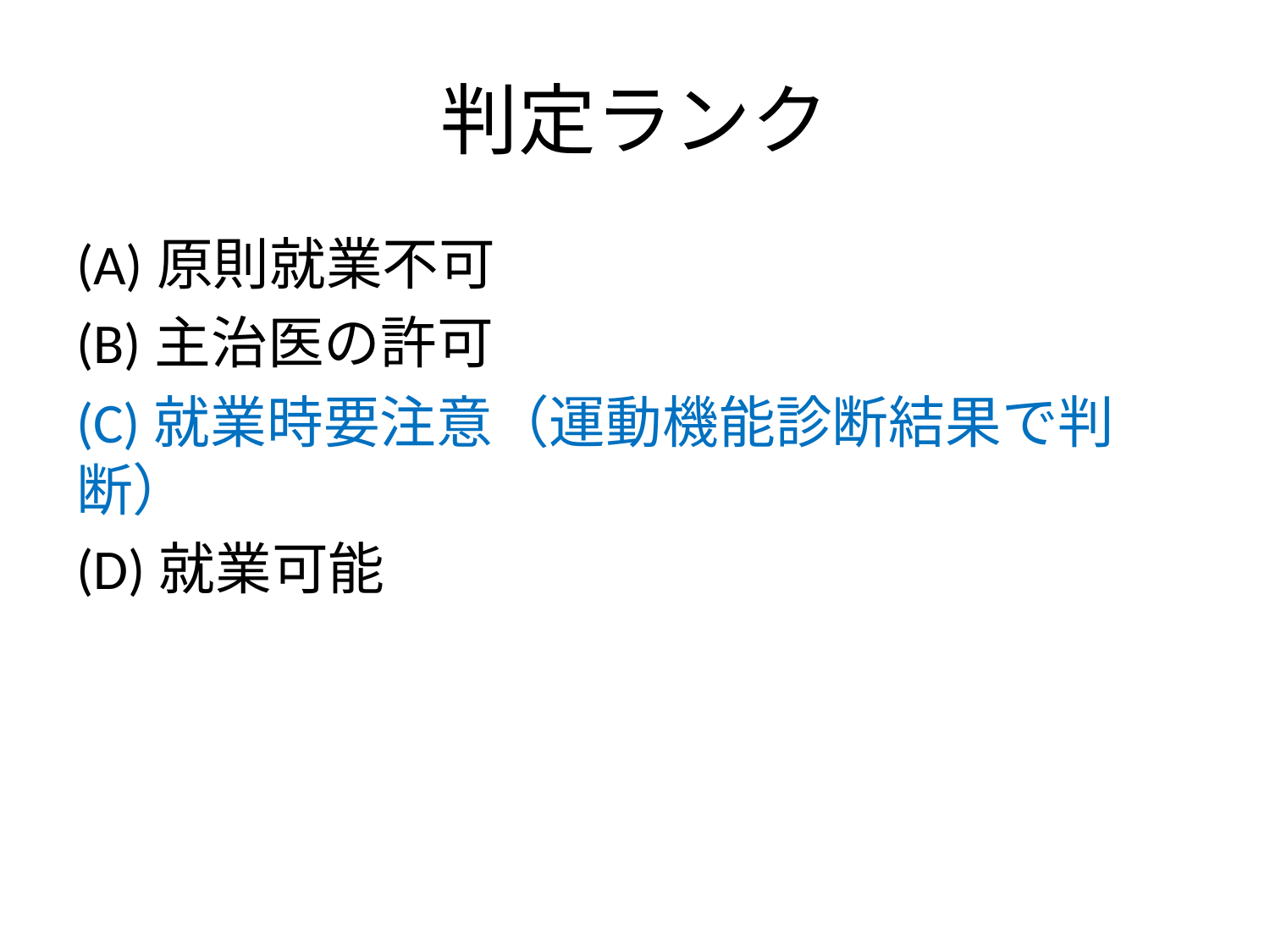

# 判定ランク
(A)原則就業不可
(B)主治医の許可
(C)就業時要注意（運動機能診断結果で判断）
(D)就業可能